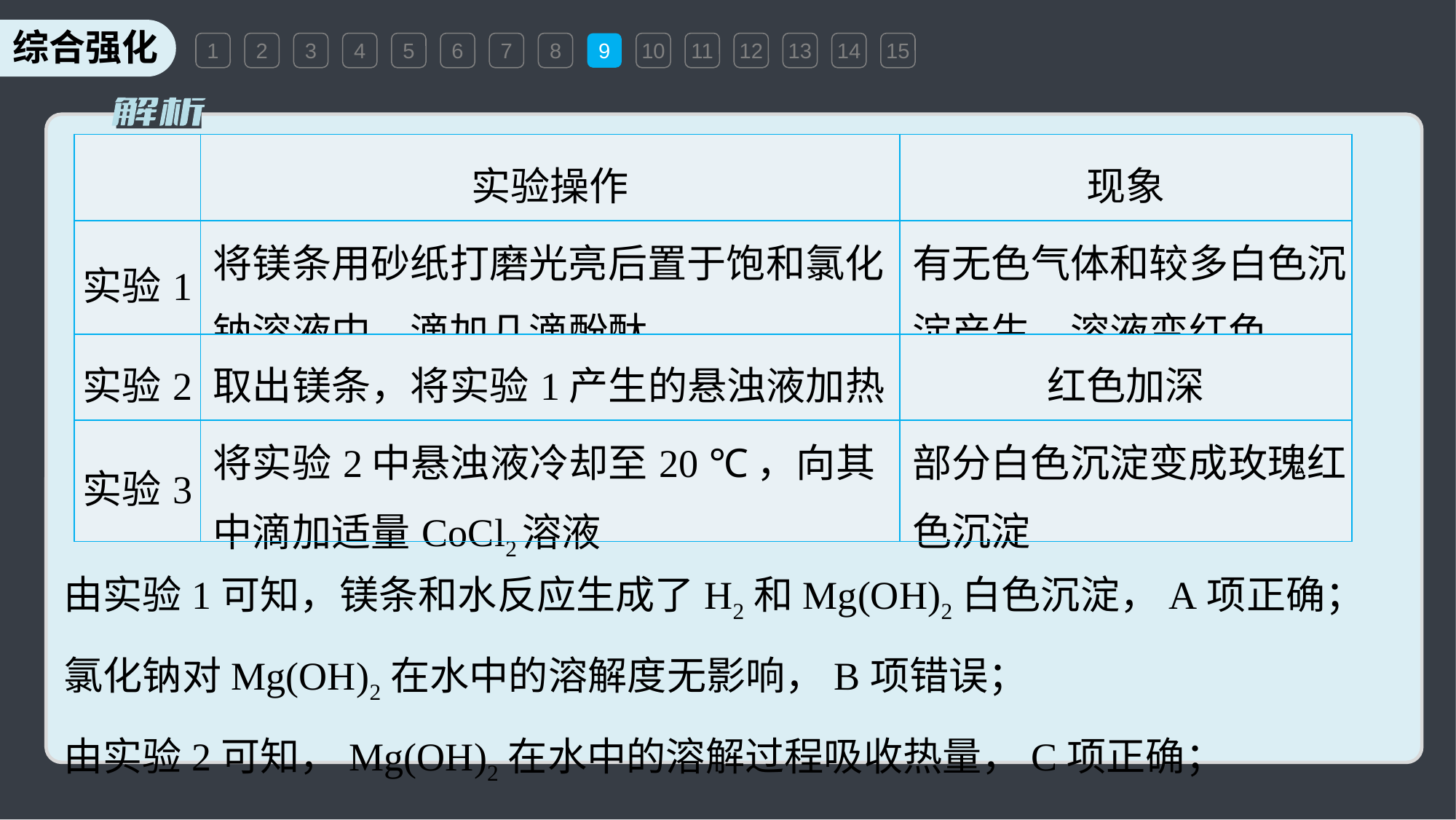

1
2
3
4
5
6
7
8
9
10
11
12
13
14
15

|  | 实验操作 | 现象 |
| --- | --- | --- |
| 实验1 | 将镁条用砂纸打磨光亮后置于饱和氯化钠溶液中，滴加几滴酚酞 | 有无色气体和较多白色沉淀产生，溶液变红色 |
| 实验2 | 取出镁条，将实验1产生的悬浊液加热 | 红色加深 |
| 实验3 | 将实验2中悬浊液冷却至20 ℃，向其中滴加适量CoCl2溶液 | 部分白色沉淀变成玫瑰红色沉淀 |
由实验1可知，镁条和水反应生成了H2和Mg(OH)2白色沉淀，A项正确；
氯化钠对Mg(OH)2在水中的溶解度无影响，B项错误；
由实验2可知，Mg(OH)2在水中的溶解过程吸收热量，C项正确；